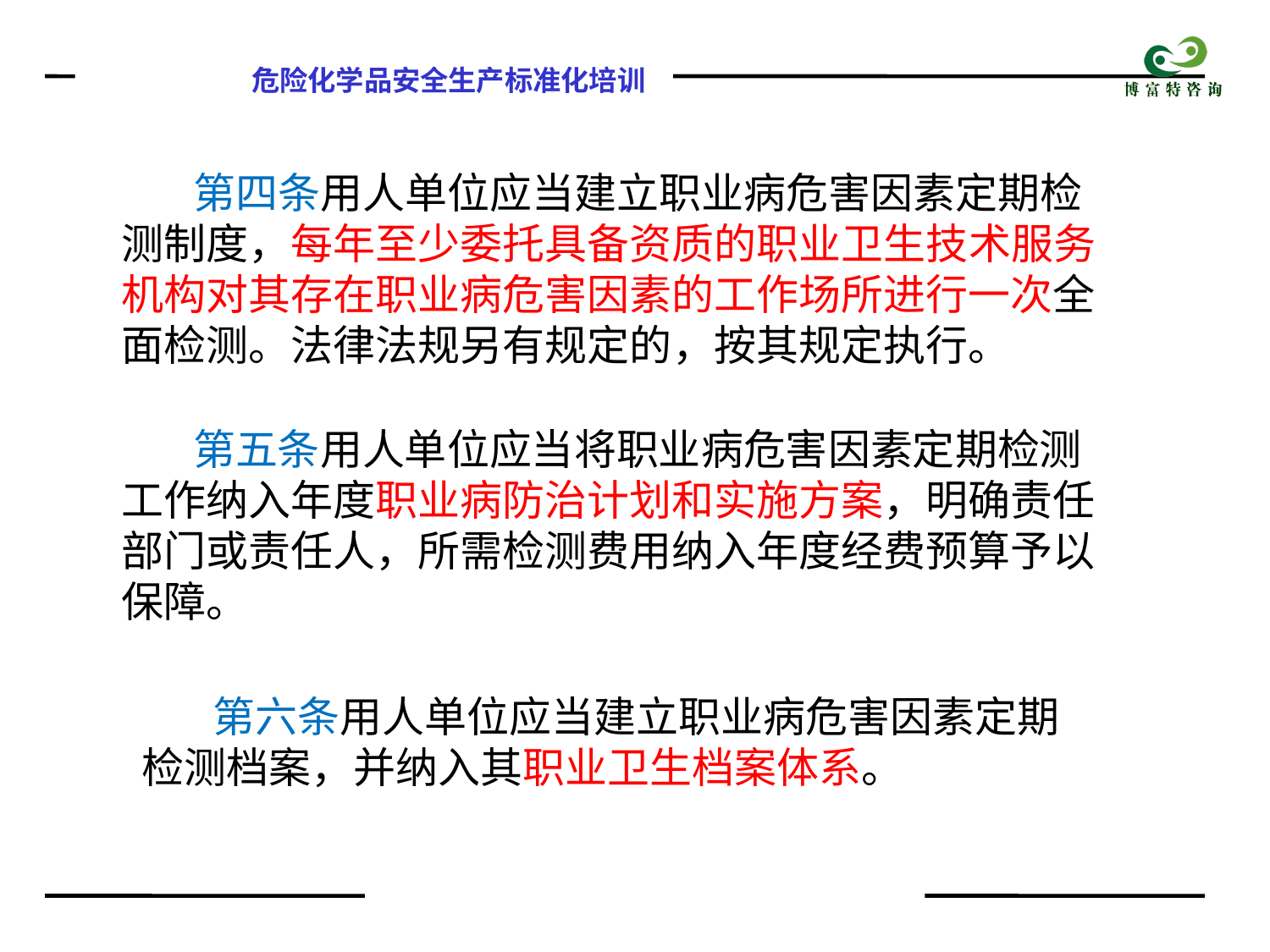

第四条用人单位应当建立职业病危害因素定期检测制度，每年至少委托具备资质的职业卫生技术服务机构对其存在职业病危害因素的工作场所进行一次全面检测。法律法规另有规定的，按其规定执行。
  第五条用人单位应当将职业病危害因素定期检测工作纳入年度职业病防治计划和实施方案，明确责任部门或责任人，所需检测费用纳入年度经费预算予以保障。
  第六条用人单位应当建立职业病危害因素定期检测档案，并纳入其职业卫生档案体系。